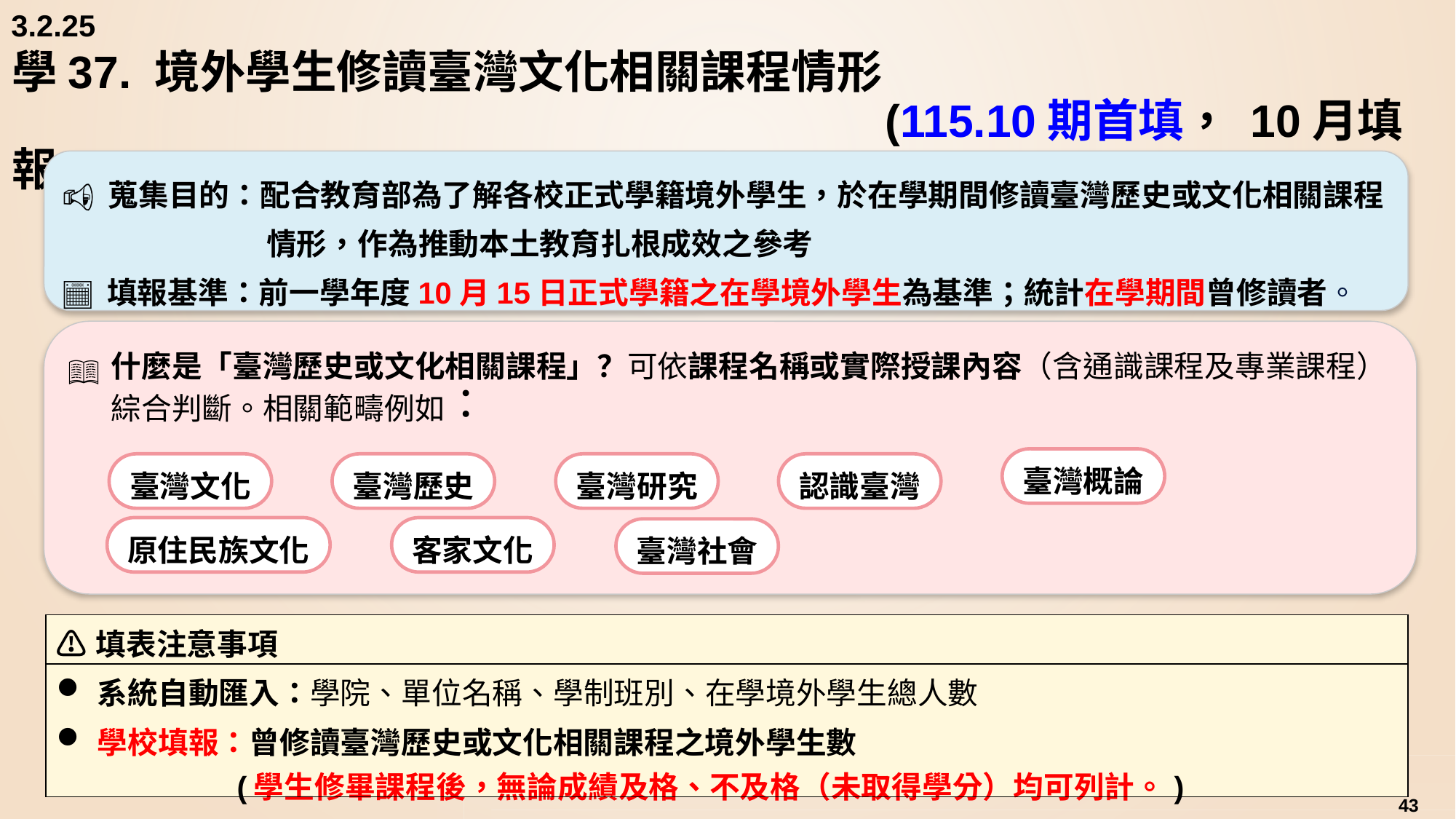

3.2.25
# 學37. 境外學生修讀臺灣文化相關課程情形 (115.10期首填， 10月填報)
📢 蒐集目的：配合教育部為了解各校正式學籍境外學生，於在學期間修讀臺灣歷史或文化相關課程情形，作為推動本土教育扎根成效之參考
📅 填報基準：前一學年度10月15日正式學籍之在學境外學生為基準；統計在學期間曾修讀者。
什麼是「臺灣歷史或文化相關課程」？可依課程名稱或實際授課內容（含通識課程及專業課程）
綜合判斷。相關範疇例如：

📖
臺灣文化
臺灣概論
臺灣研究
認識臺灣
臺灣歷史
原住民族文化
臺灣社會
客家文化
| ⚠️填表注意事項 |
| --- |
| 系統自動匯入：學院、單位名稱、學制班別、在學境外學生總人數 |
| 學校填報：曾修讀臺灣歷史或文化相關課程之境外學生數 (學生修畢課程後，無論成績及格、不及格（未取得學分）均可列計。) |